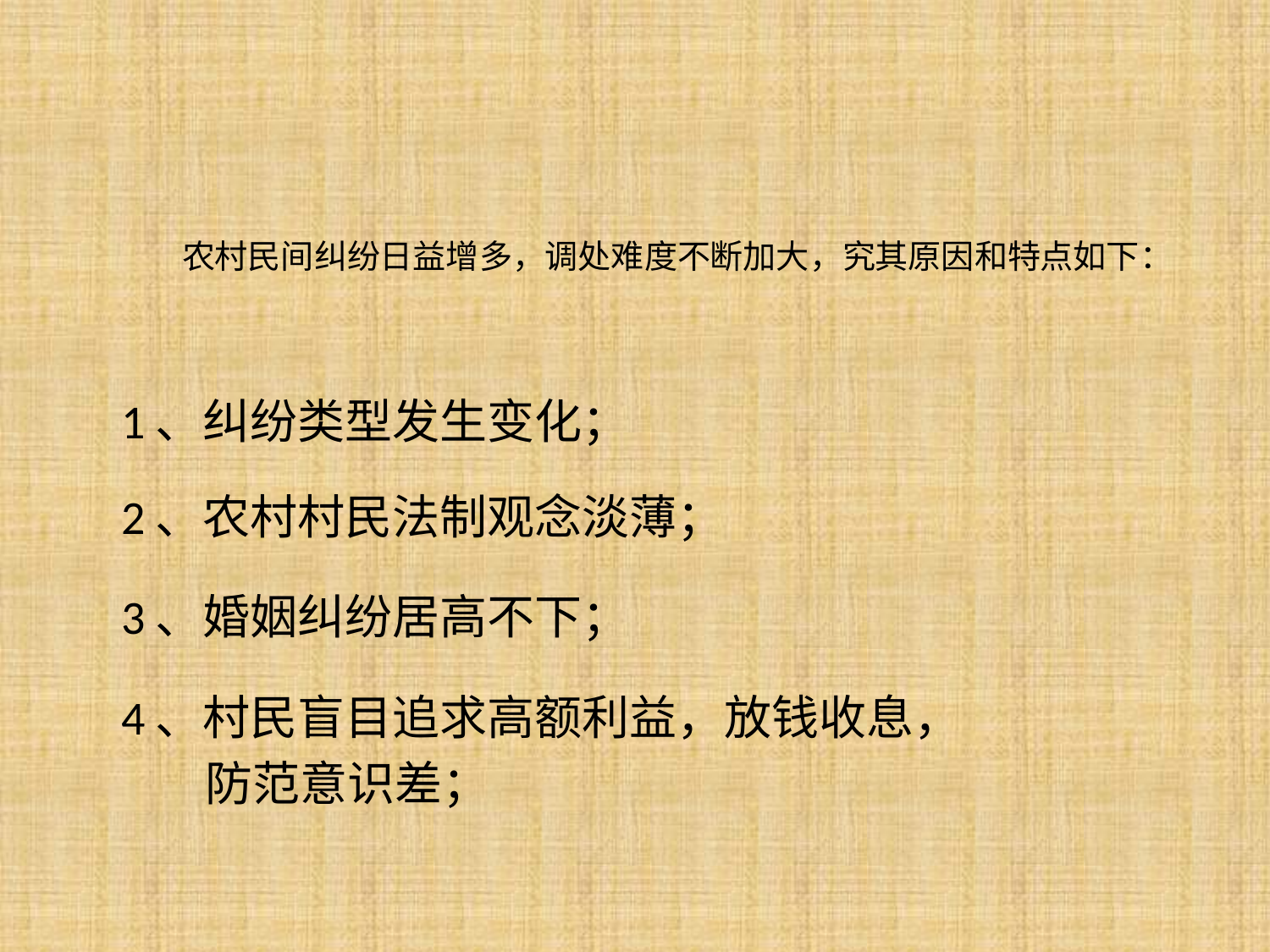

# 农村民间纠纷日益增多，调处难度不断加大，究其原因和特点如下：
1、纠纷类型发生变化；
2、农村村民法制观念淡薄；
3、婚姻纠纷居高不下；
4、村民盲目追求高额利益，放钱收息，
       防范意识差；